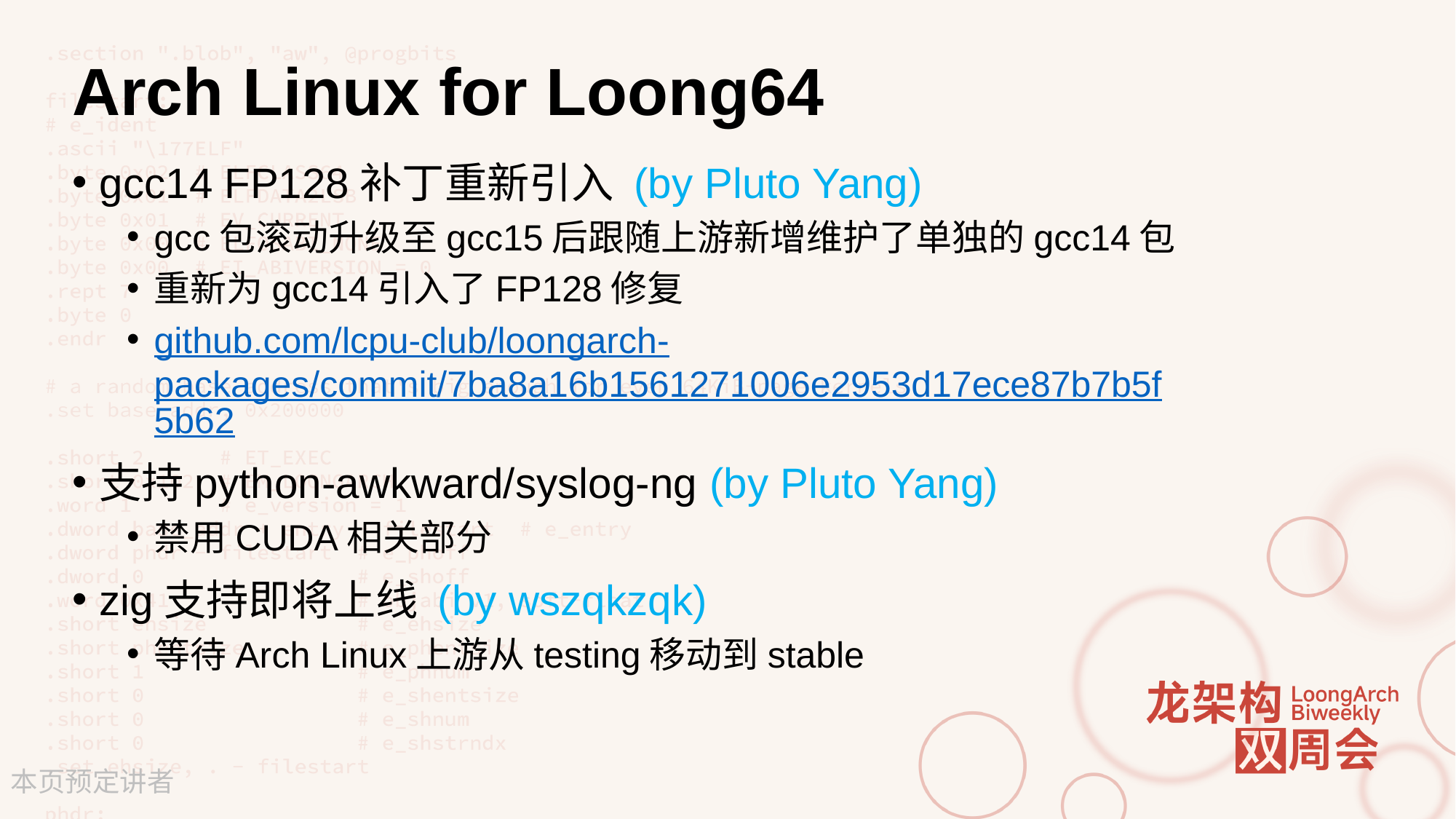

# Arch Linux for Loong64
gcc14 FP128补丁重新引入 (by Pluto Yang)
gcc包滚动升级至gcc15后跟随上游新增维护了单独的gcc14包
重新为gcc14引入了FP128修复
github.com/lcpu-club/loongarch-packages/commit/7ba8a16b1561271006e2953d17ece87b7b5f5b62
支持python-awkward/syslog-ng (by Pluto Yang)
禁用CUDA相关部分
zig支持即将上线 (by wszqkzqk)
等待Arch Linux上游从testing移动到stable